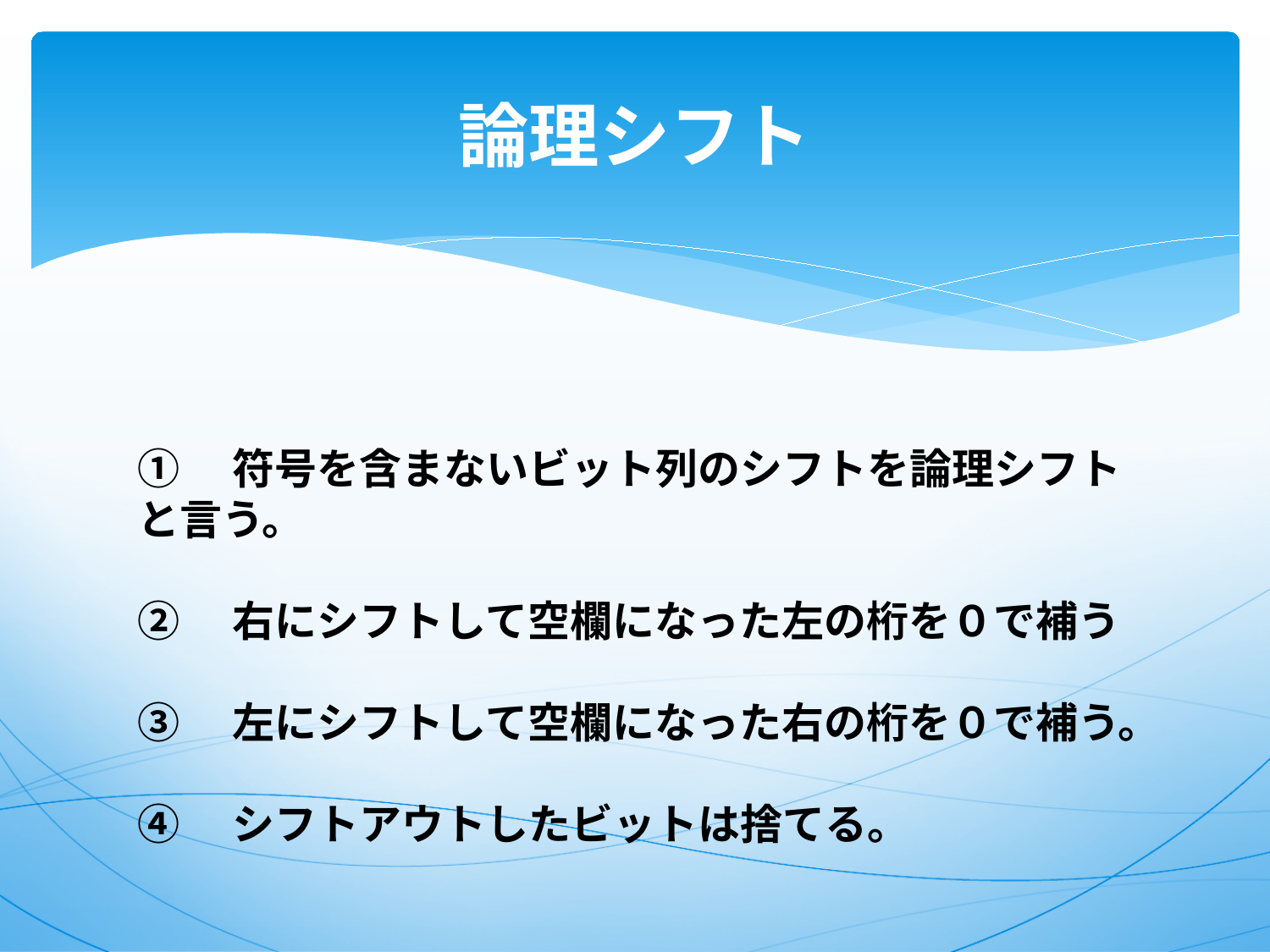

# 論理シフト
①　符号を含まないビット列のシフトを論理シフトと言う。

②　右にシフトして空欄になった左の桁を０で補う

③　左にシフトして空欄になった右の桁を０で補う。

④　シフトアウトしたビットは捨てる。